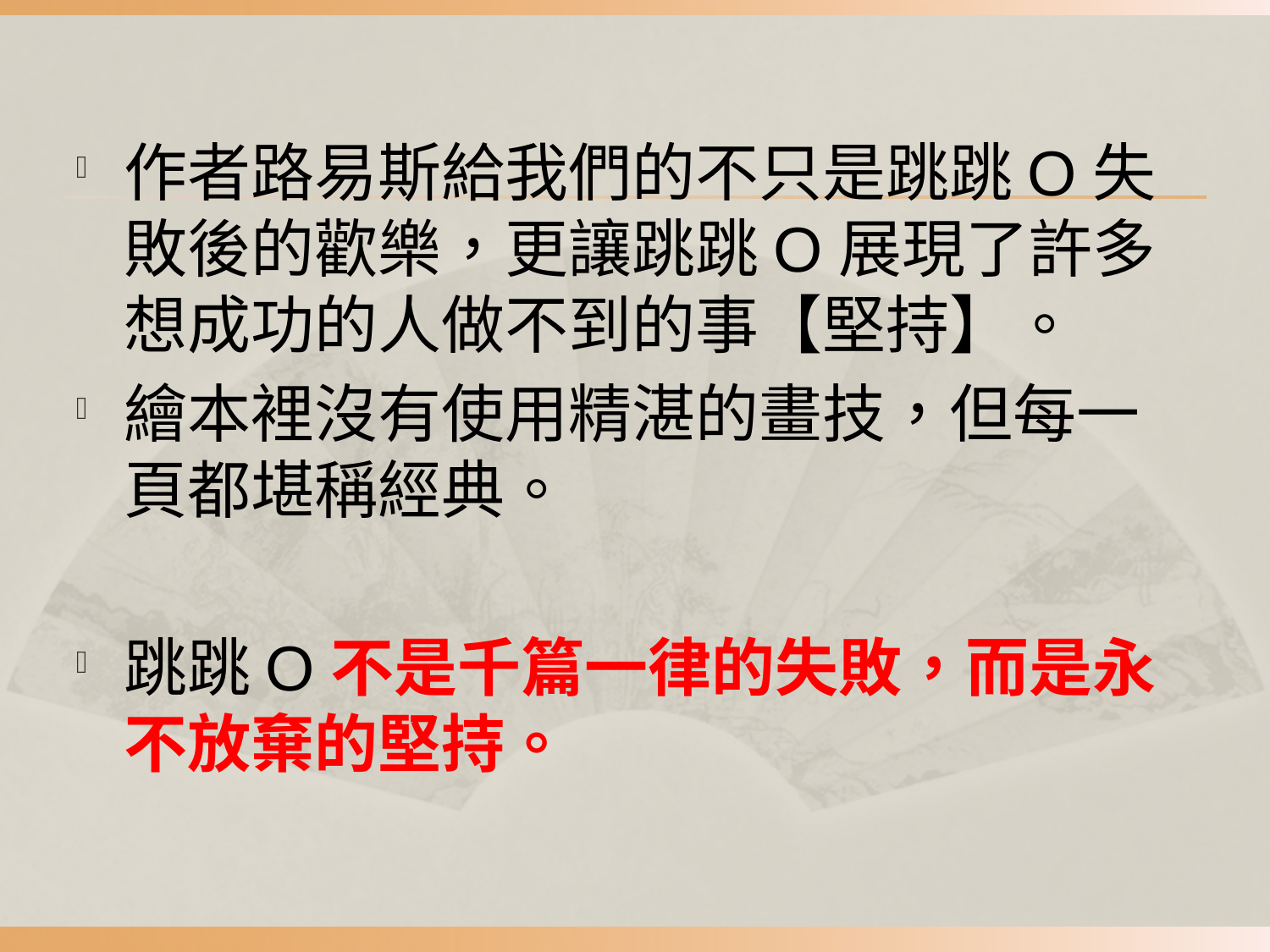

作者路易斯給我們的不只是跳跳O失敗後的歡樂，更讓跳跳O展現了許多想成功的人做不到的事【堅持】。
繪本裡沒有使用精湛的畫技，但每一頁都堪稱經典。

跳跳O不是千篇一律的失敗，而是永不放棄的堅持。